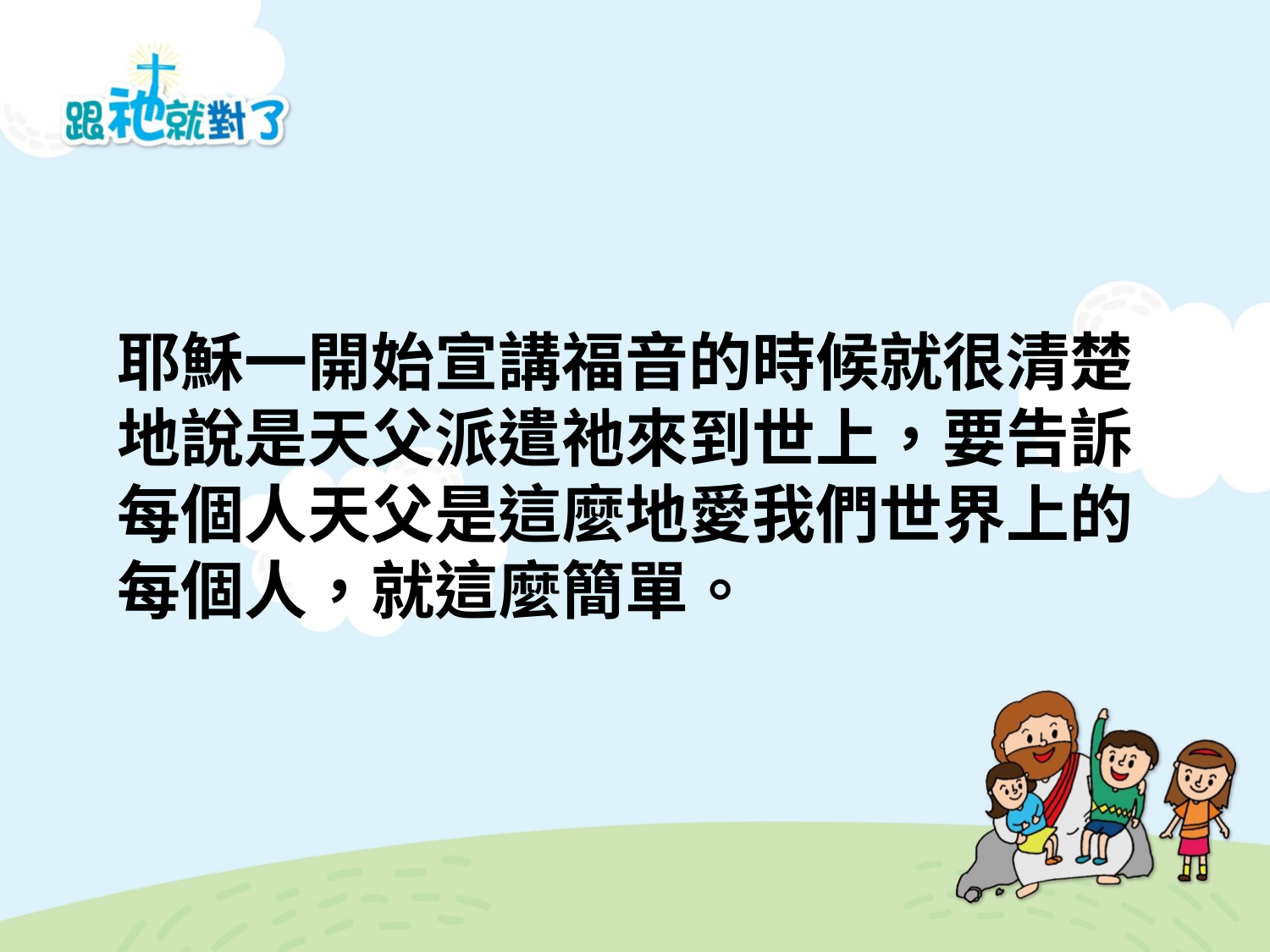

耶穌一開始宣講福音的時候就很清楚地說是天父派遣祂來到世上，要告訴每個人天父是這麼地愛我們世界上的每個人，就這麼簡單。